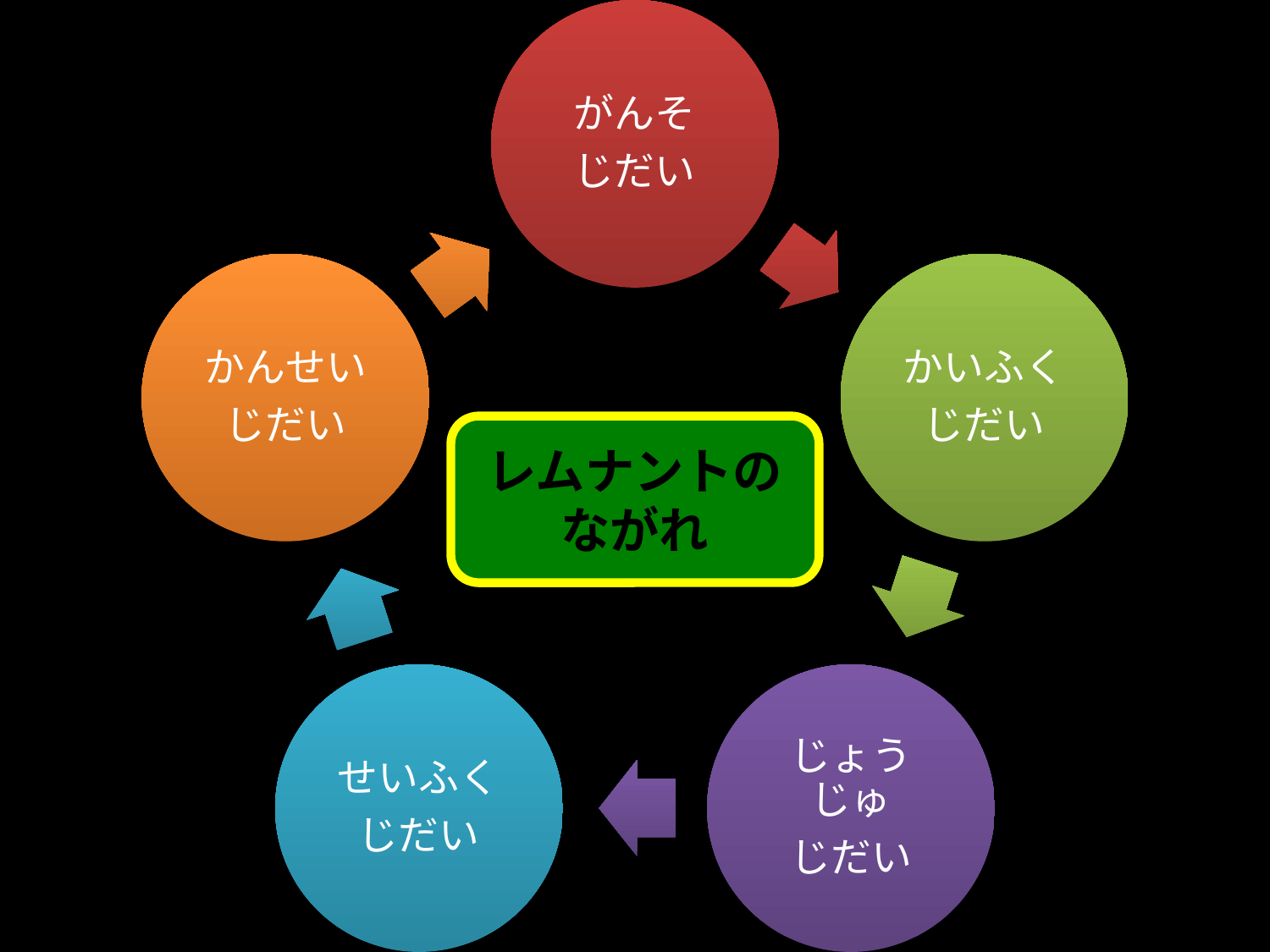

がんそ
じだい

かいふく
じだい

じょうじゅ
じだい

せいふく
じだい

かんせい
じだい

レムナントの
ながれ